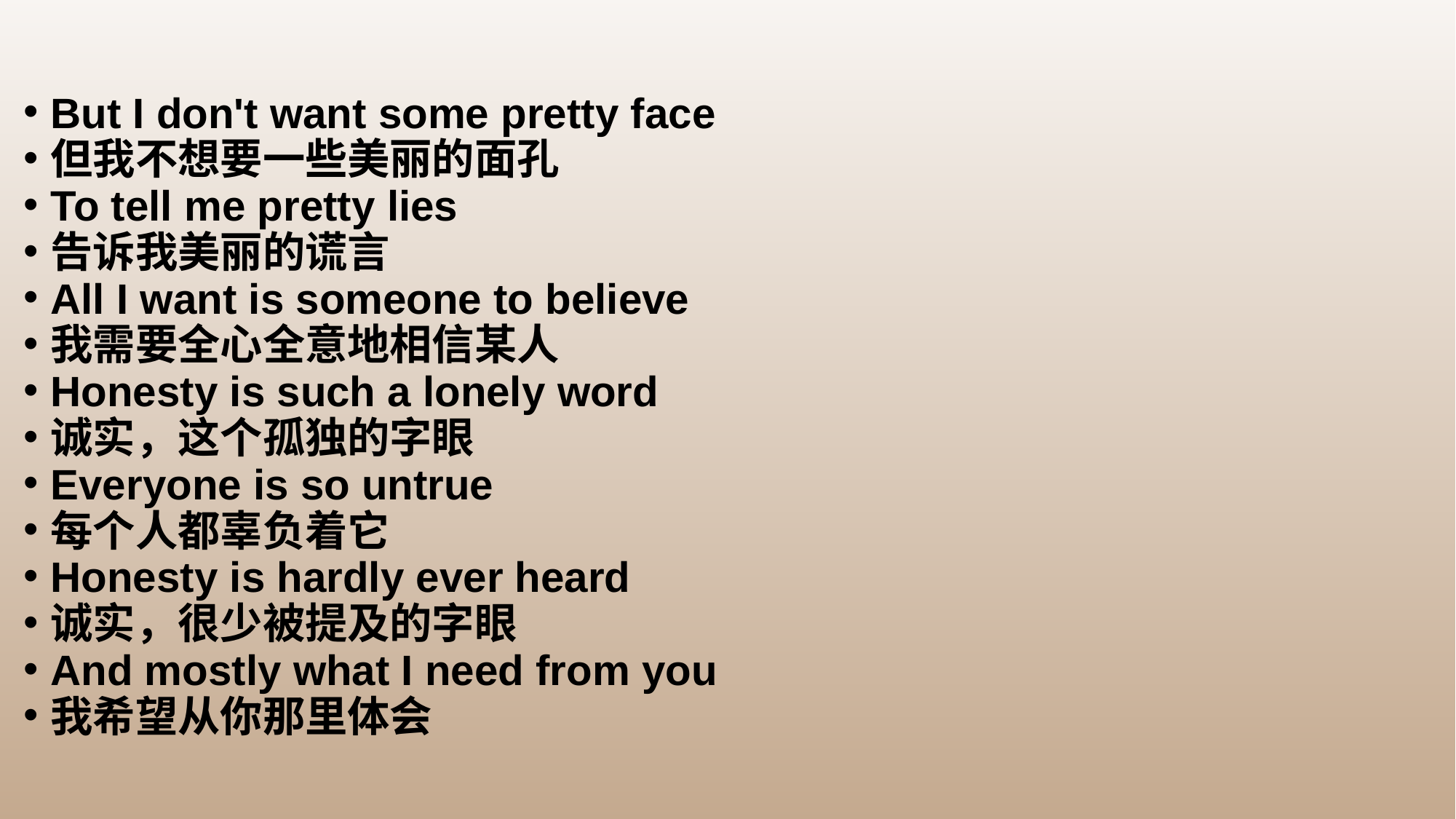

But I don't want some pretty face
但我不想要一些美丽的面孔
To tell me pretty lies
告诉我美丽的谎言
All I want is someone to believe
我需要全心全意地相信某人
Honesty is such a lonely word
诚实，这个孤独的字眼
Everyone is so untrue
每个人都辜负着它
Honesty is hardly ever heard
诚实，很少被提及的字眼
And mostly what I need from you
我希望从你那里体会